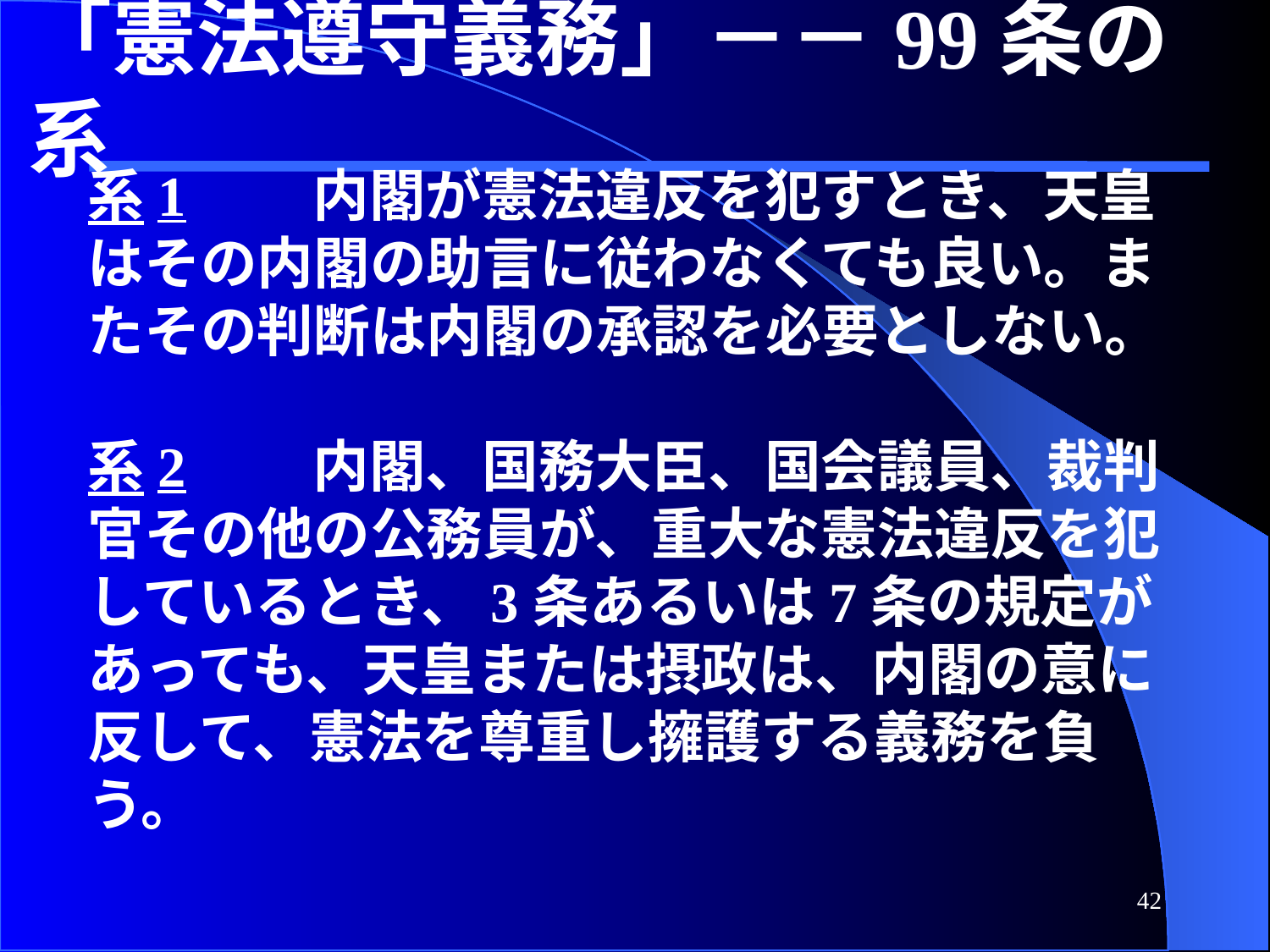

「憲法遵守義務」－－99条の系

系1　　内閣が憲法違反を犯すとき、天皇はその内閣の助言に従わなくても良い。またその判断は内閣の承認を必要としない。

系2　　内閣、国務大臣、国会議員、裁判官その他の公務員が、重大な憲法違反を犯しているとき、3条あるいは7条の規定があっても、天皇または摂政は、内閣の意に反して、憲法を尊重し擁護する義務を負う。

42